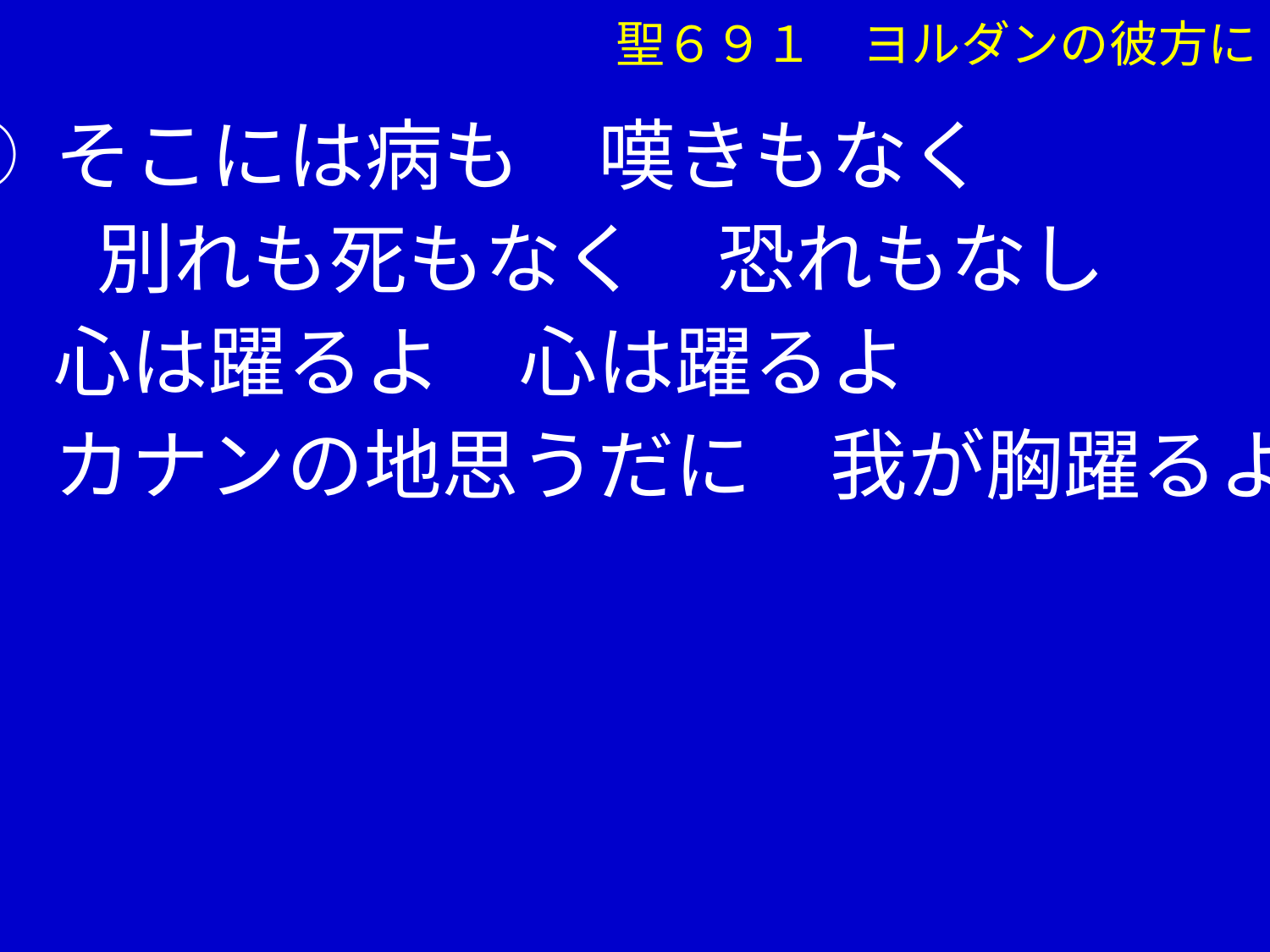

聖６９１　ヨルダンの彼方に
③ そこには病も　嘆きもなく
　　別れも死もなく　恐れもなし
　  心は躍るよ　心は躍るよ
　  カナンの地思うだに　我が胸躍るよ